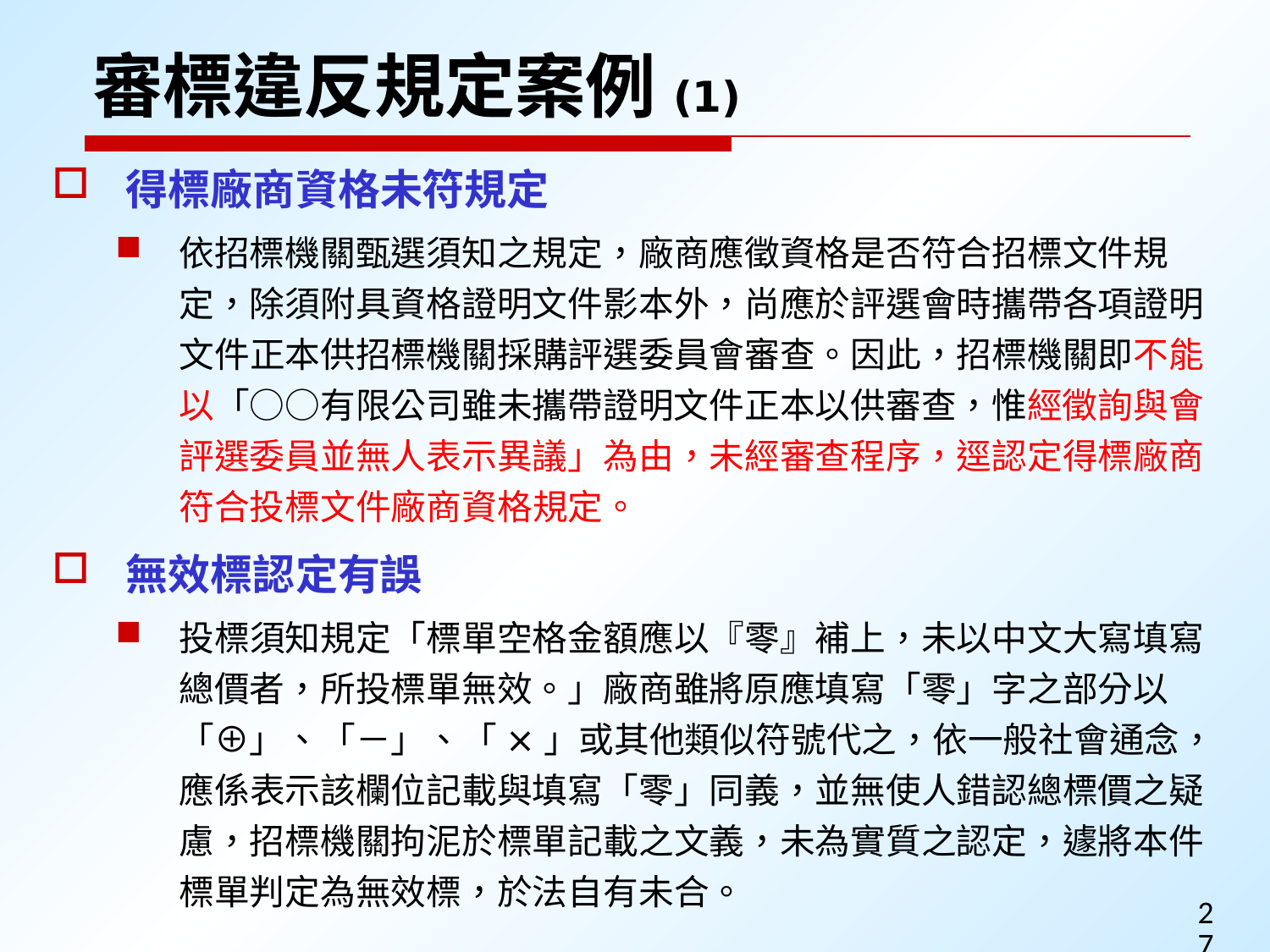

審標違反規定案例(1)
得標廠商資格未符規定
依招標機關甄選須知之規定，廠商應徵資格是否符合招標文件規定，除須附具資格證明文件影本外，尚應於評選會時攜帶各項證明文件正本供招標機關採購評選委員會審查。因此，招標機關即不能以「○○有限公司雖未攜帶證明文件正本以供審查，惟經徵詢與會評選委員並無人表示異議」為由，未經審查程序，逕認定得標廠商符合投標文件廠商資格規定。
無效標認定有誤
投標須知規定「標單空格金額應以『零』補上，未以中文大寫填寫總價者，所投標單無效。」廠商雖將原應填寫「零」字之部分以「⊕」、「－」、「×」或其他類似符號代之，依一般社會通念，應係表示該欄位記載與填寫「零」同義，並無使人錯認總標價之疑慮，招標機關拘泥於標單記載之文義，未為實質之認定，遽將本件標單判定為無效標，於法自有未合。